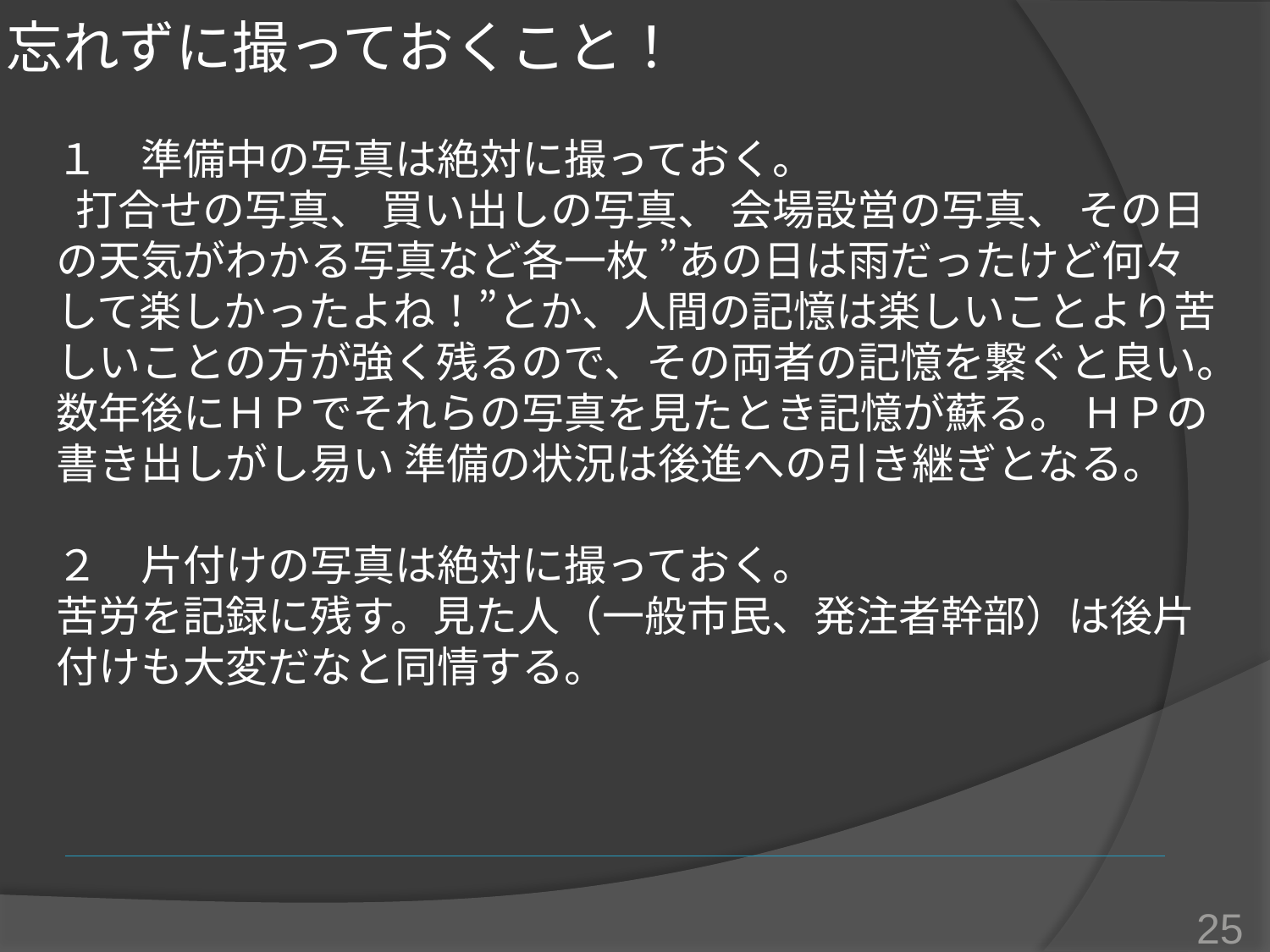

# 忘れずに撮っておくこと！
１　準備中の写真は絶対に撮っておく。
 打合せの写真、 買い出しの写真、 会場設営の写真、 その日の天気がわかる写真など各一枚 ”あの日は雨だったけど何々して楽しかったよね！”とか、人間の記憶は楽しいことより苦しいことの方が強く残るので、その両者の記憶を繋ぐと良い。数年後にＨＰでそれらの写真を見たとき記憶が蘇る。 ＨＰの書き出しがし易い 準備の状況は後進への引き継ぎとなる。

２　片付けの写真は絶対に撮っておく。
苦労を記録に残す。見た人（一般市民、発注者幹部）は後片付けも大変だなと同情する。
25